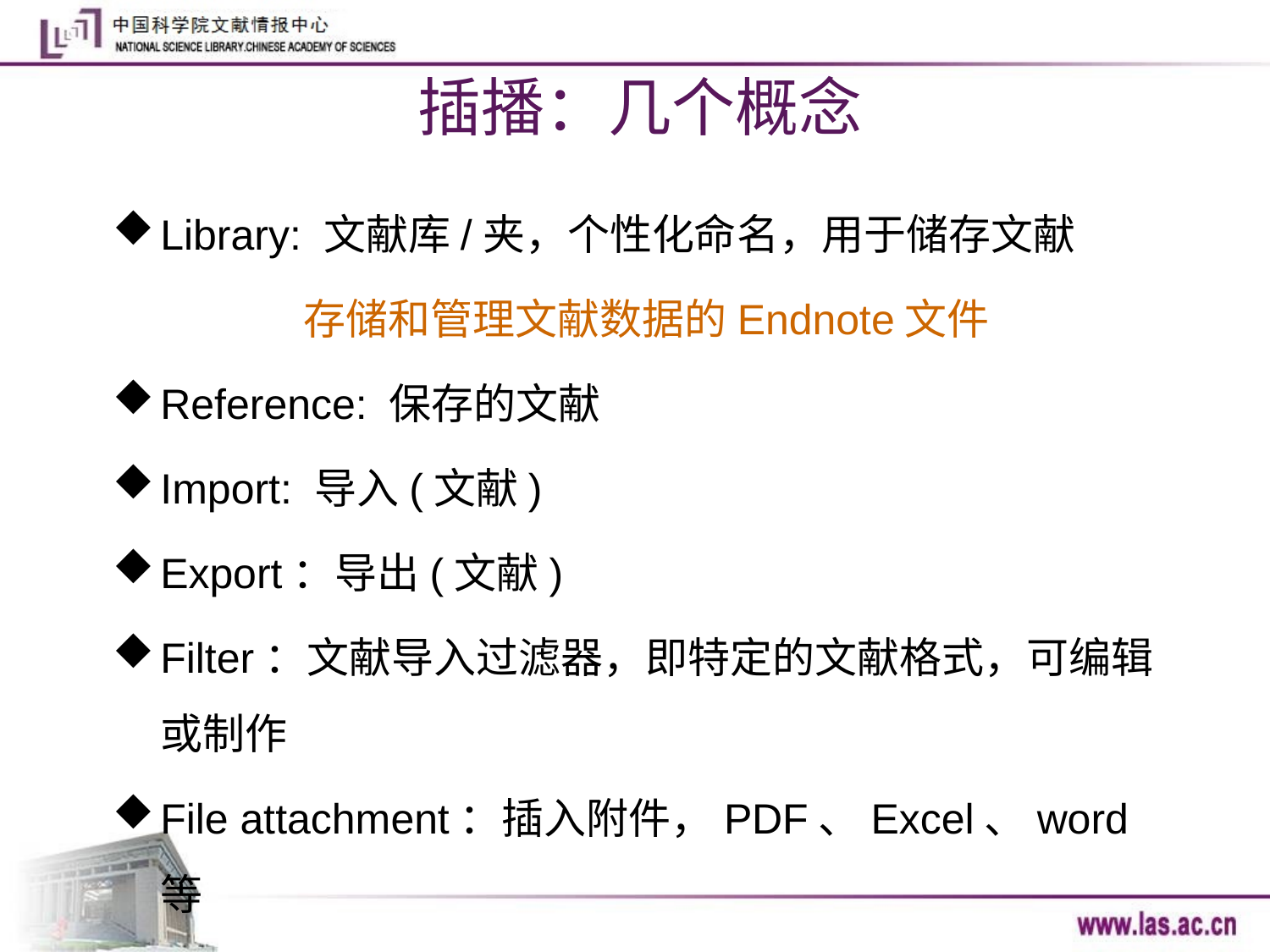

# 插播：几个概念
Library: 文献库/夹，个性化命名，用于储存文献
                   存储和管理文献数据的Endnote文件
Reference: 保存的文献
Import: 导入(文献)
Export：导出(文献)
Filter：文献导入过滤器，即特定的文献格式，可编辑或制作
File attachment：插入附件，PDF、Excel、word等